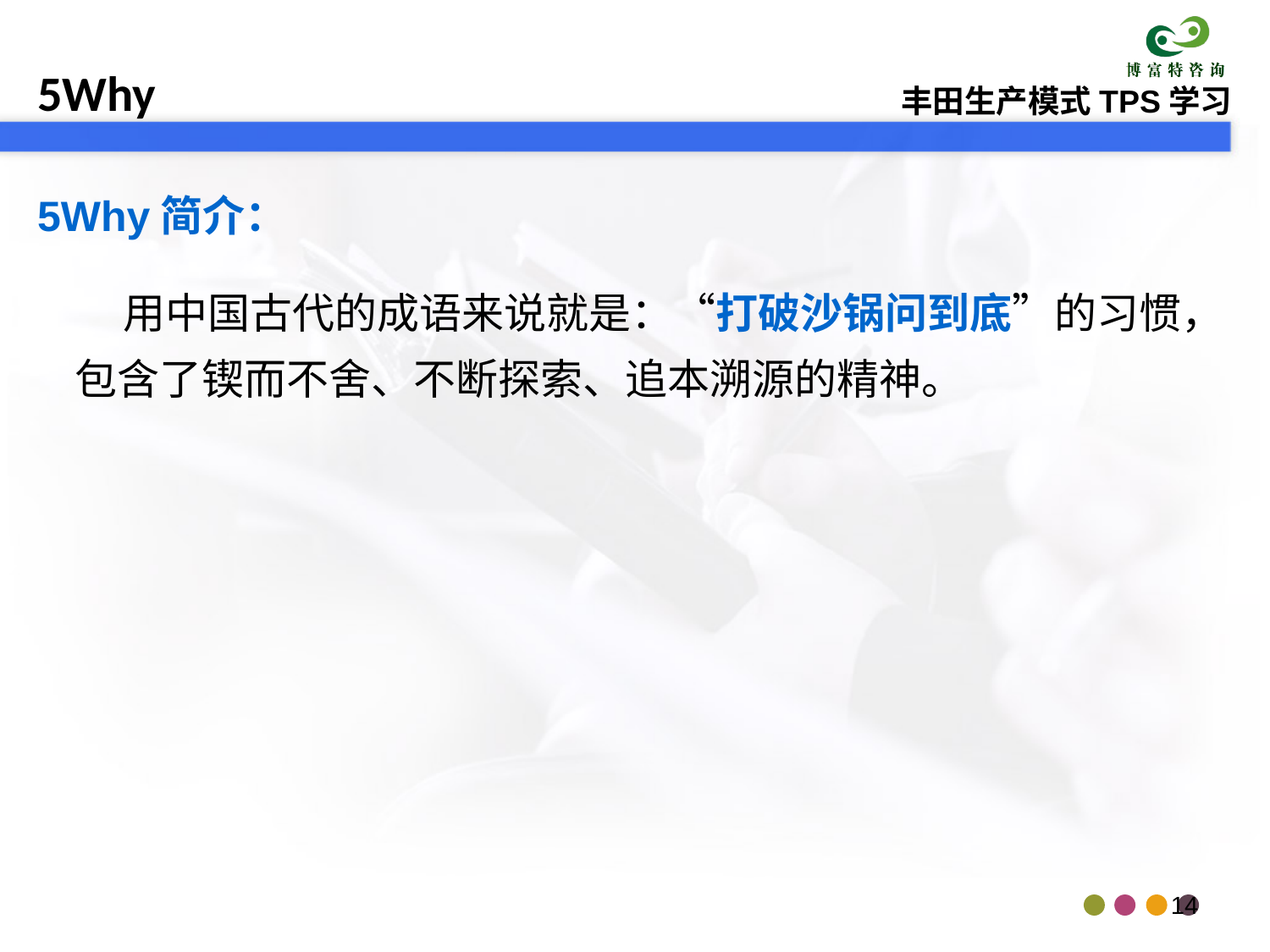

5Why简介：
    用中国古代的成语来说就是：“打破沙锅问到底”的习惯，包含了锲而不舍、不断探索、追本溯源的精神。